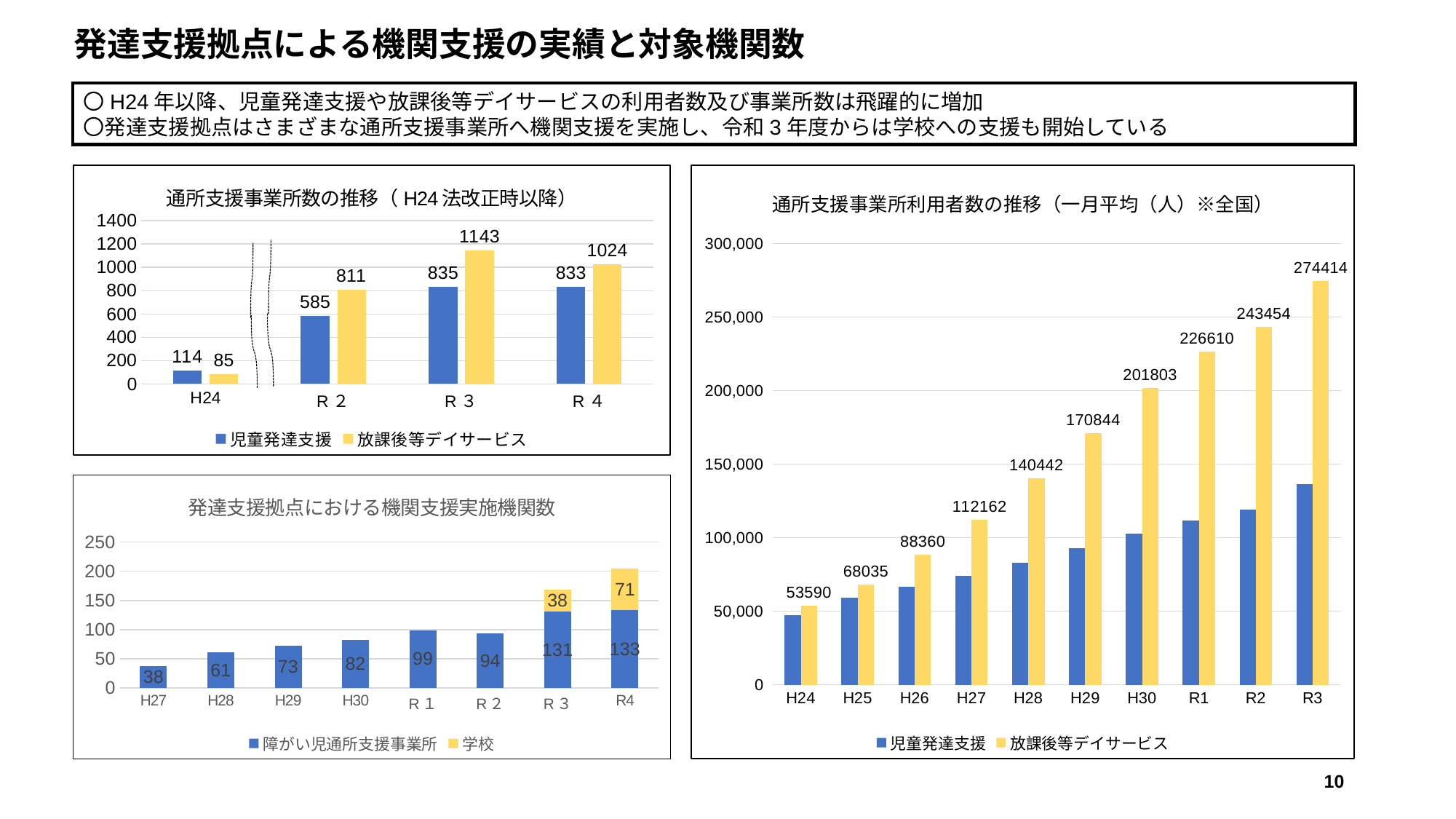

# 発達支援拠点による機関支援の実績と対象機関数
〇H24年以降、児童発達支援や放課後等デイサービスの利用者数及び事業所数は飛躍的に増加
〇発達支援拠点はさまざまな通所支援事業所へ機関支援を実施し、令和3年度からは学校への支援も開始している

### Chart: 通所支援事業所利用者数の推移（一月平均（人）※全国）

| Category | 児童発達支援 | 放課後等デイサービス |
|---|---|---|
| H24 | 47074.0 | 53590.0 |
| H25 | 59017.0 | 68035.0 |
| H26 | 66709.0 | 88360.0 |
| H27 | 74277.0 | 112162.0 |
| H28 | 82888.0 | 140442.0 |
| H29 | 92657.0 | 170844.0 |
| H30 | 102907.0 | 201803.0 |
| R1 | 111792.0 | 226610.0 |
| R2 | 118850.0 | 243454.0 |
| R3 | 136422.0 | 274414.0 |

### Chart: 通所支援事業所数の推移（H24法改正時以降）

| Category | 児童発達支援 | 放課後等デイサービス |
|---|---|---|
| H24 | 114.0 | 85.0 |
| R２ | 585.0 | 811.0 |
| R３ | 835.0 | 1143.0 |
| R４ | 833.0 | 1024.0 |

### Chart: 発達支援拠点における機関支援実施機関数

| Category | 障がい児通所支援事業所 | 学校 |
|---|---|---|
| H27 | 38.0 | None |
| H28 | 61.0 | None |
| H29 | 73.0 | None |
| H30 | 82.0 | None |
| R１ | 99.0 | None |
| R２ | 94.0 | None |
| R３ | 131.0 | 38.0 |
| R4 | 133.0 | 71.0 |
10